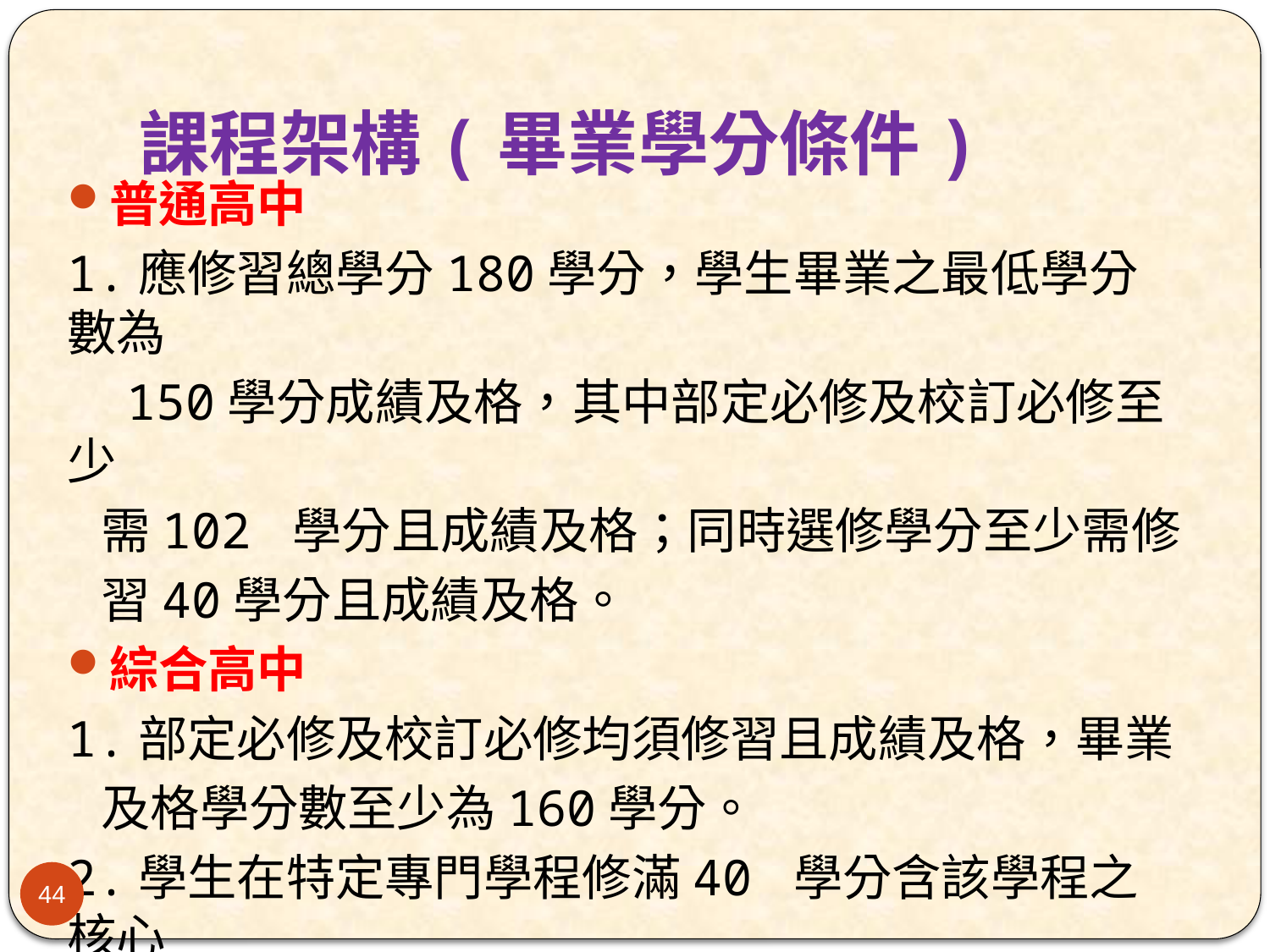

# 課程架構(畢業學分條件)
普通高中
1.應修習總學分180學分，學生畢業之最低學分數為
  150學分成績及格，其中部定必修及校訂必修至少
  需102 學分且成績及格；同時選修學分至少需修
  習40學分且成績及格。
綜合高中
1.部定必修及校訂必修均須修習且成績及格，畢業
  及格學分數至少為160學分。
2.學生在特定專門學程修滿40 學分含該學程之核心
  科目及專題實作均及格者，得在畢業證書上加註
  其主修學程。
44